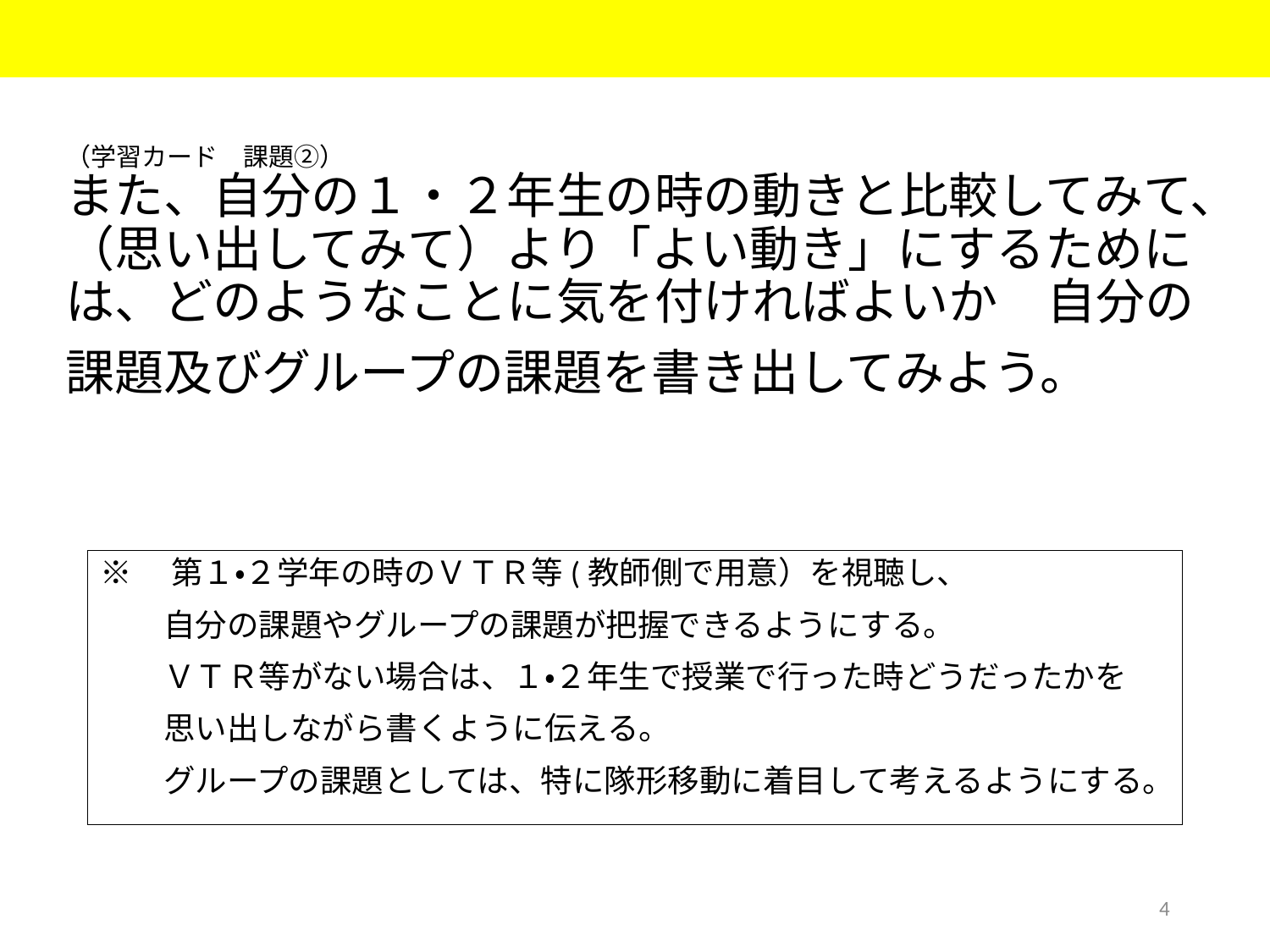

# （学習カード　課題②） また、自分の１・２年生の時の動きと比較してみて、（思い出してみて）より「よい動き」にするためには、どのようなことに気を付ければよいか　自分の課題及びグループの課題を書き出してみよう。
※　第１・２学年の時のＶＴＲ等(教師側で用意）を視聴し、
　　自分の課題やグループの課題が把握できるようにする。
　　ＶＴＲ等がない場合は、１・２年生で授業で行った時どうだったかを
　　思い出しながら書くように伝える。
　　グループの課題としては、特に隊形移動に着目して考えるようにする。
4